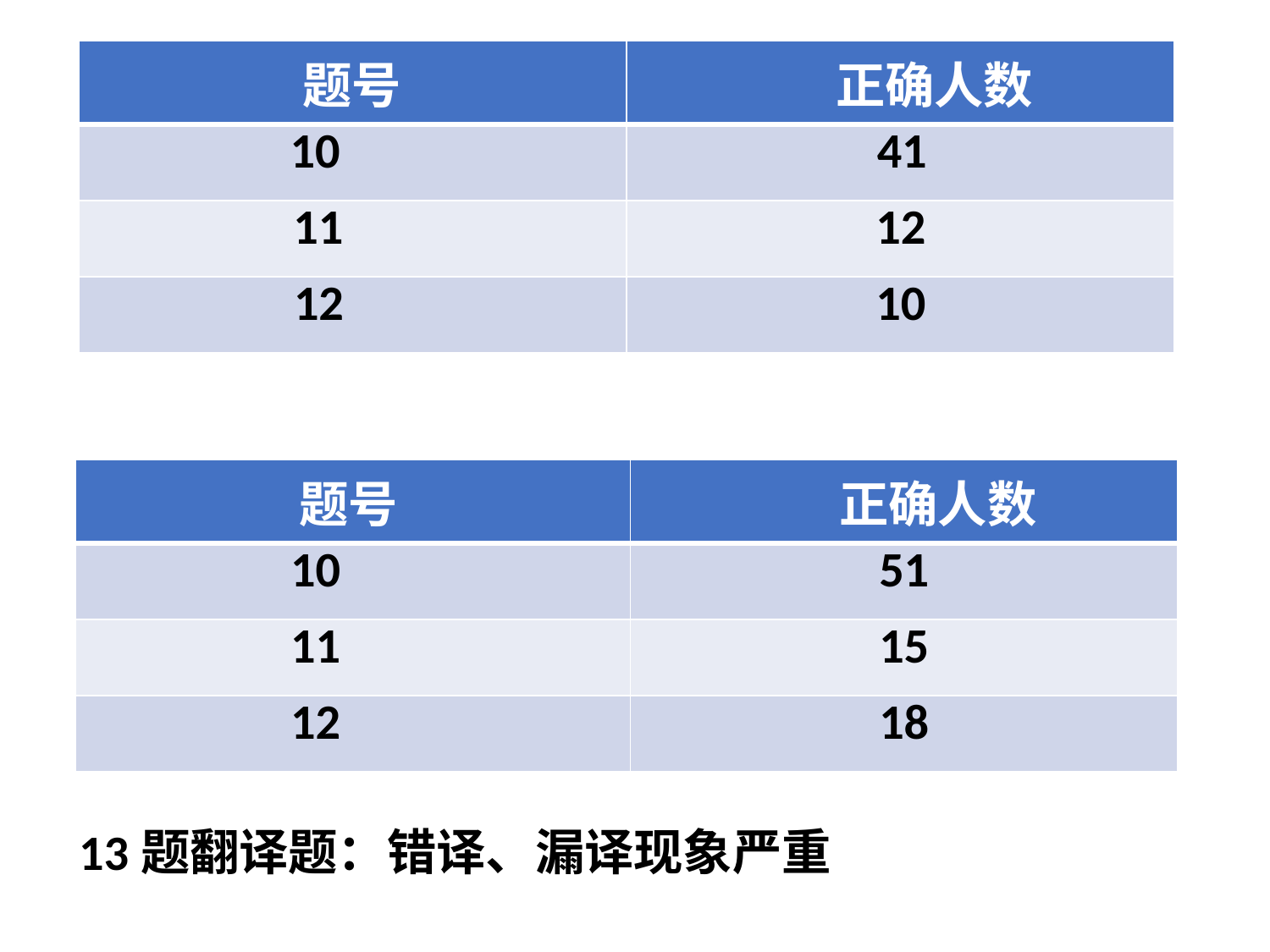

| 题号 | 正确人数 |
| --- | --- |
| 10 | 41 |
| 11 | 12 |
| 12 | 10 |
| 题号 | 正确人数 |
| --- | --- |
| 10 | 51 |
| 11 | 15 |
| 12 | 18 |
13题翻译题：错译、漏译现象严重